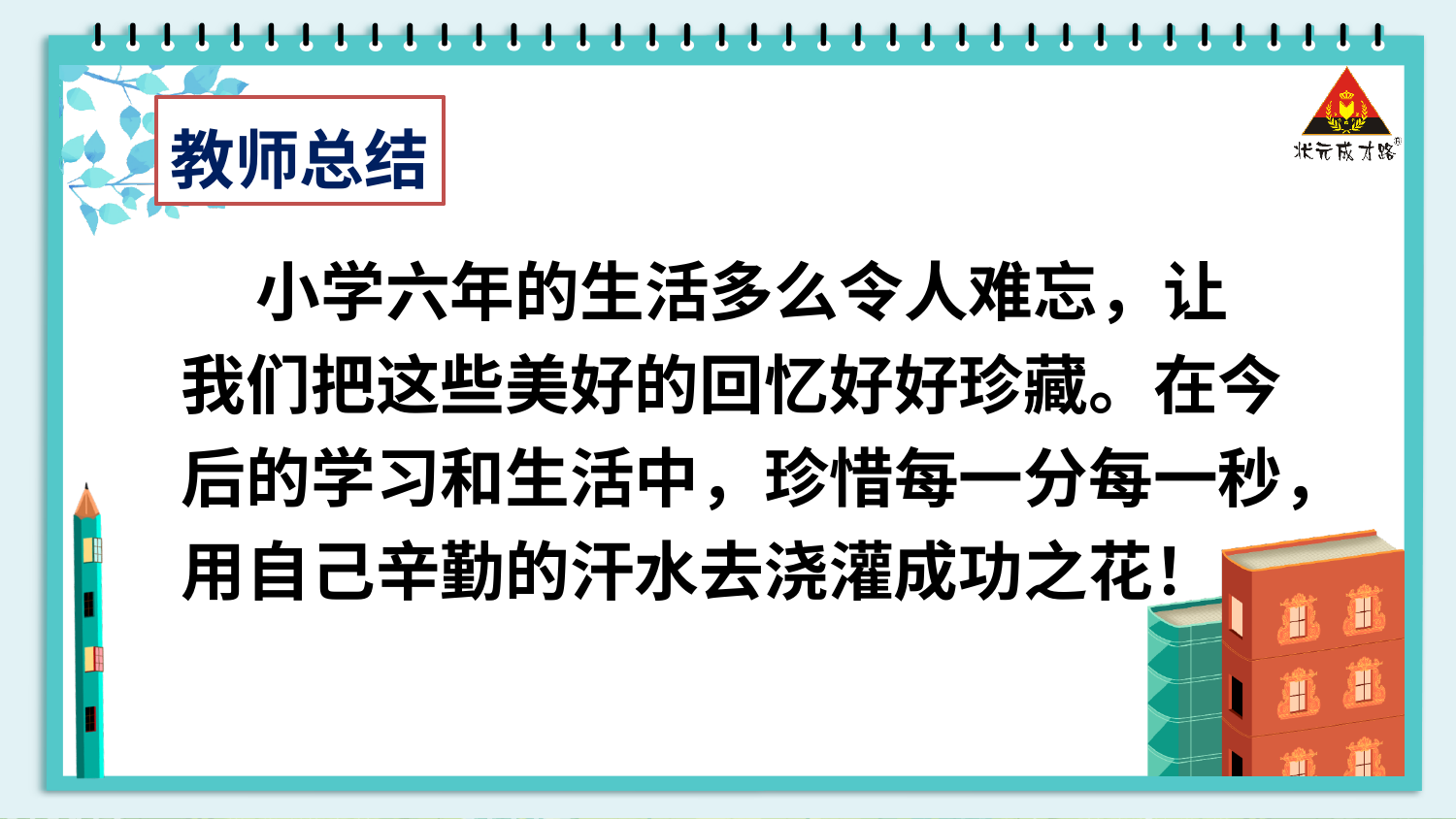

教师总结
    小学六年的生活多么令人难忘，让我们把这些美好的回忆好好珍藏。在今后的学习和生活中，珍惜每一分每一秒，用自己辛勤的汗水去浇灌成功之花！